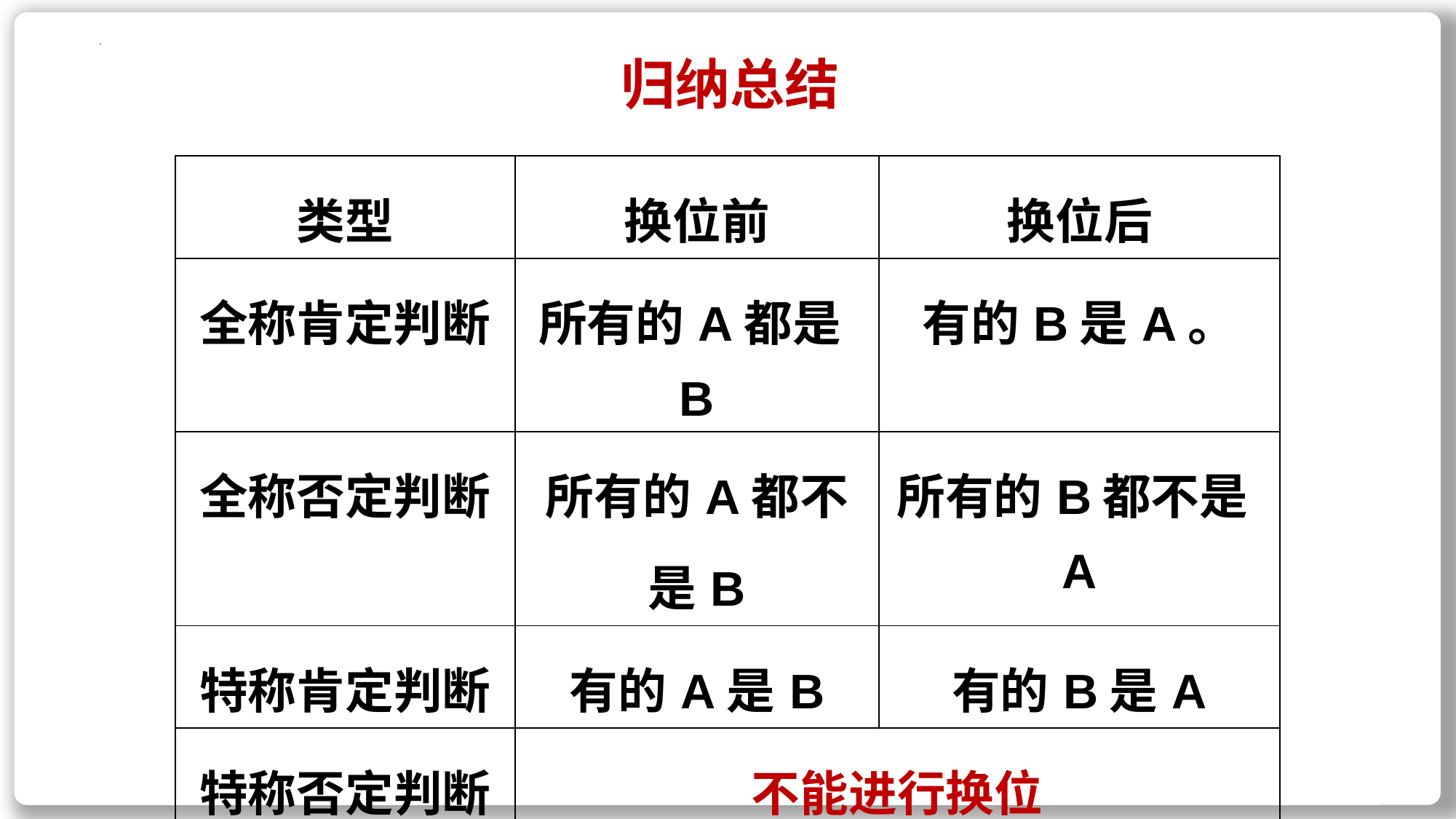

归纳总结
| 类型 | 换位前 | 换位后 |
| --- | --- | --- |
| 全称肯定判断 | 所有的A都是B | 有的B是A。 |
| 全称否定判断 | 所有的A都不是B | 所有的B都不是A |
| 特称肯定判断 | 有的A是B | 有的B是A |
| 特称否定判断 | 不能进行换位 |  |
| 单称肯定判断 | A是B | 有B是A |
| 单称否定判断 | A不是B | B不是A |